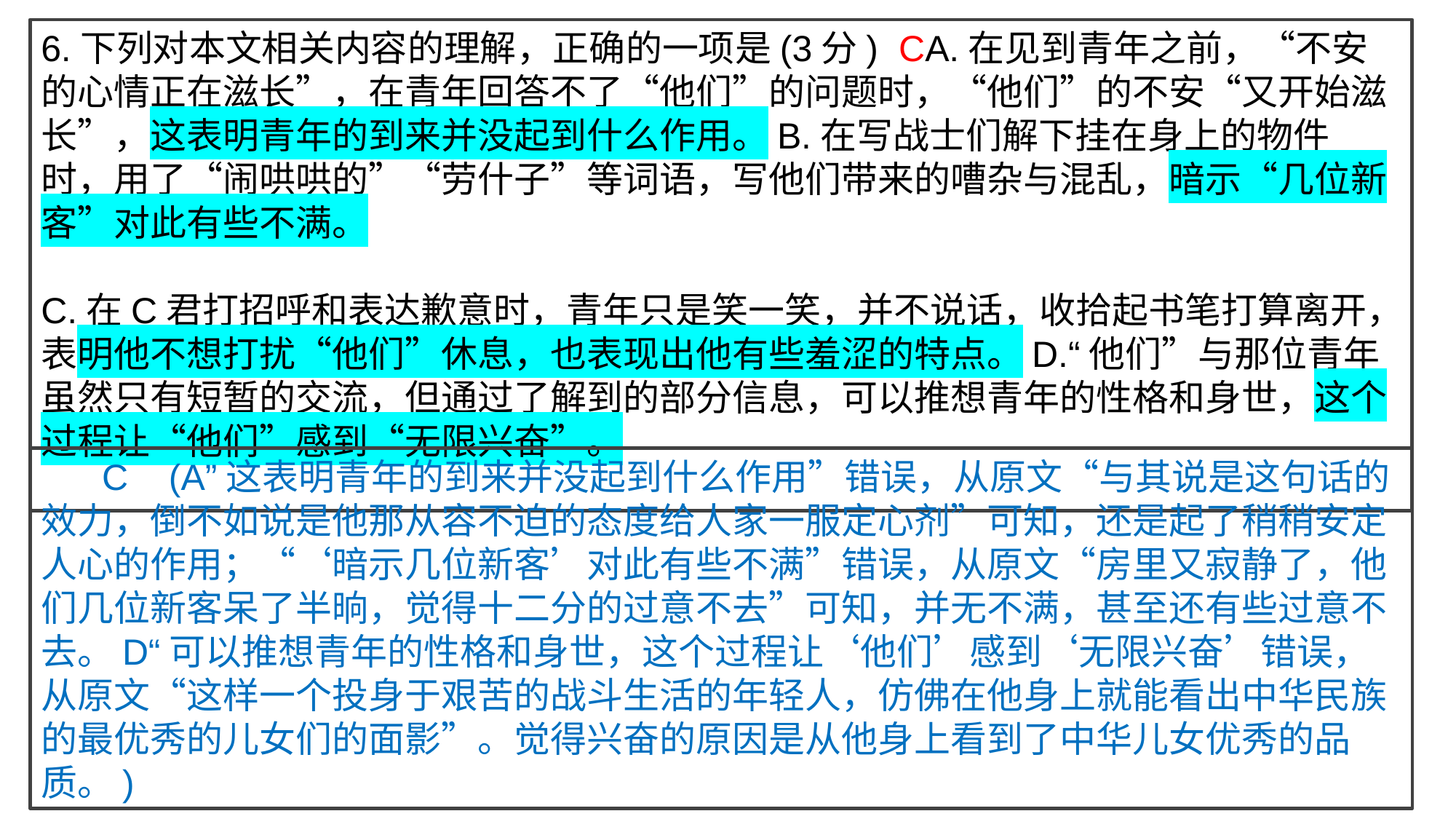

6.下列对本文相关内容的理解，正确的一项是(3分)  CA.在见到青年之前，“不安的心情正在滋长”，在青年回答不了“他们”的问题时，“他们”的不安“又开始滋长”，这表明青年的到来并没起到什么作用。B.在写战士们解下挂在身上的物件时，用了“闹哄哄的”“劳什子”等词语，写他们带来的嘈杂与混乱，暗示“几位新客”对此有些不满。

C.在C君打招呼和表达歉意时，青年只是笑一笑，并不说话，收拾起书笔打算离开，表明他不想打扰“他们”休息，也表现出他有些羞涩的特点。D.“他们”与那位青年虽然只有短暂的交流，但通过了解到的部分信息，可以推想青年的性格和身世，这个过程让“他们”感到“无限兴奋”。

      C    (A”这表明青年的到来并没起到什么作用”错误，从原文“与其说是这句话的效力，倒不如说是他那从容不迫的态度给人家一服定心剂”可知，还是起了稍稍安定人心的作用；“‘暗示几位新客’对此有些不满”错误，从原文“房里又寂静了，他们几位新客呆了半晌，觉得十二分的过意不去”可知，并无不满，甚至还有些过意不去。D“可以推想青年的性格和身世，这个过程让‘他们’感到‘无限兴奋’错误，从原文“这样一个投身于艰苦的战斗生活的年轻人，仿佛在他身上就能看出中华民族的最优秀的儿女们的面影”。觉得兴奋的原因是从他身上看到了中华儿女优秀的品质。)